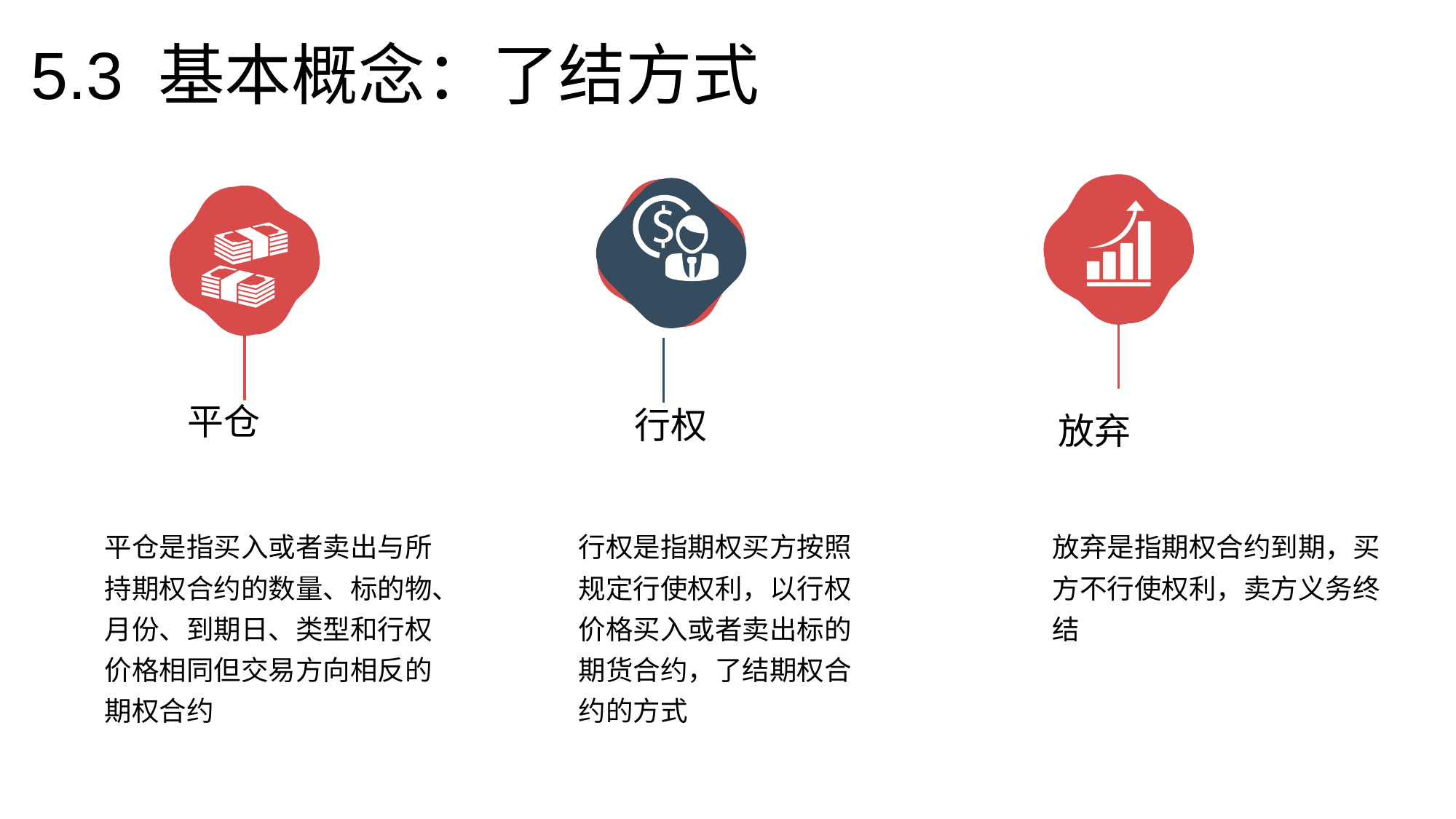

# 5.3 基本概念：了结方式

平仓
行权
放弃
平仓是指买入或者卖出与所持期权合约的数量、标的物、月份、到期日、类型和行权价格相同但交易方向相反的期权合约
行权是指期权买方按照规定行使权利，以行权价格买入或者卖出标的期货合约，了结期权合约的方式
放弃是指期权合约到期，买方不行使权利，卖方义务终结